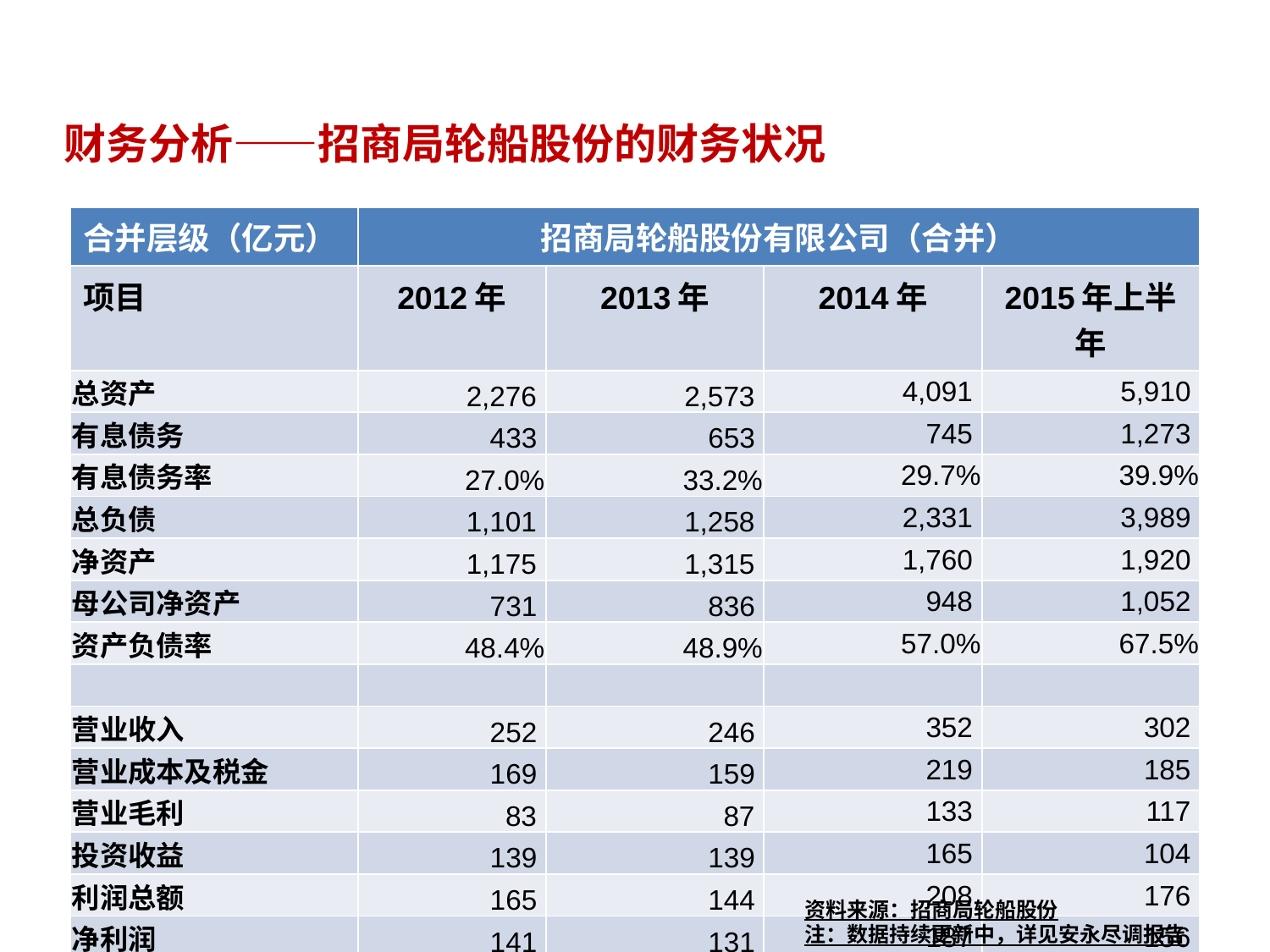

财务分析——招商局轮船股份的财务状况
| 合并层级（亿元） | 招商局轮船股份有限公司（合并） |  |  |  |
| --- | --- | --- | --- | --- |
| 项目 | 2012年 | 2013年 | 2014年 | 2015年上半年 |
| 总资产 | 2,276 | 2,573 | 4,091 | 5,910 |
| 有息债务 | 433 | 653 | 745 | 1,273 |
| 有息债务率 | 27.0% | 33.2% | 29.7% | 39.9% |
| 总负债 | 1,101 | 1,258 | 2,331 | 3,989 |
| 净资产 | 1,175 | 1,315 | 1,760 | 1,920 |
| 母公司净资产 | 731 | 836 | 948 | 1,052 |
| 资产负债率 | 48.4% | 48.9% | 57.0% | 67.5% |
|  |  |  |  |  |
| 营业收入 | 252 | 246 | 352 | 302 |
| 营业成本及税金 | 169 | 159 | 219 | 185 |
| 营业毛利 | 83 | 87 | 133 | 117 |
| 投资收益 | 139 | 139 | 165 | 104 |
| 利润总额 | 165 | 144 | 208 | 176 |
| 净利润 | 141 | 131 | 187 | 156 |
| 母公司净利润 | 104 | 110 | 140 | 97 |
| 毛利率 | 32.9% | 35.4% | 37.8% | 38.8% |
资料来源：招商局轮船股份
注：数据持续更新中，详见安永尽调报告